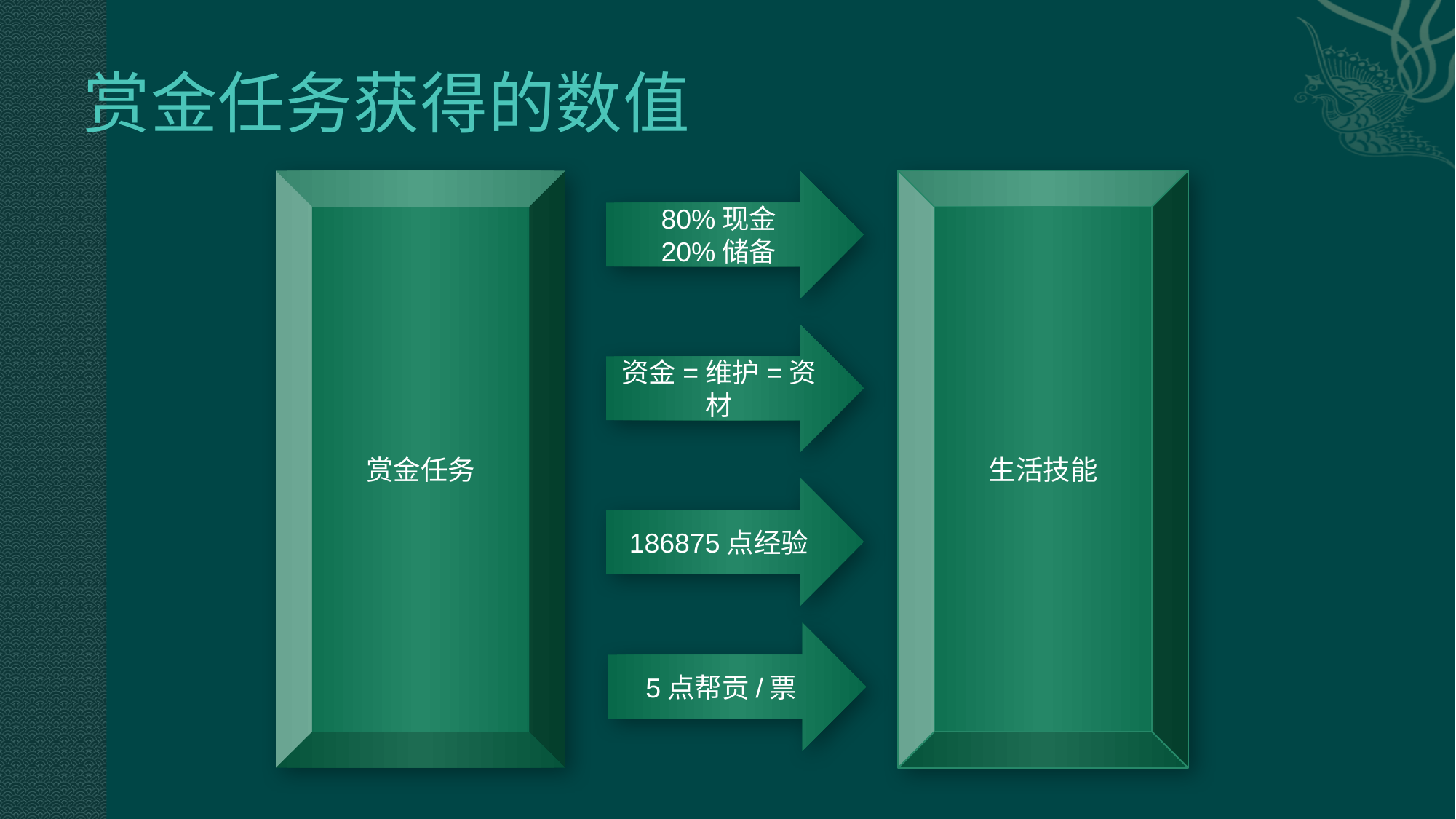

# 赏金任务获得的数值
赏金任务
80%现金
20%储备
生活技能
资金=维护=资材
186875点经验
5点帮贡/票